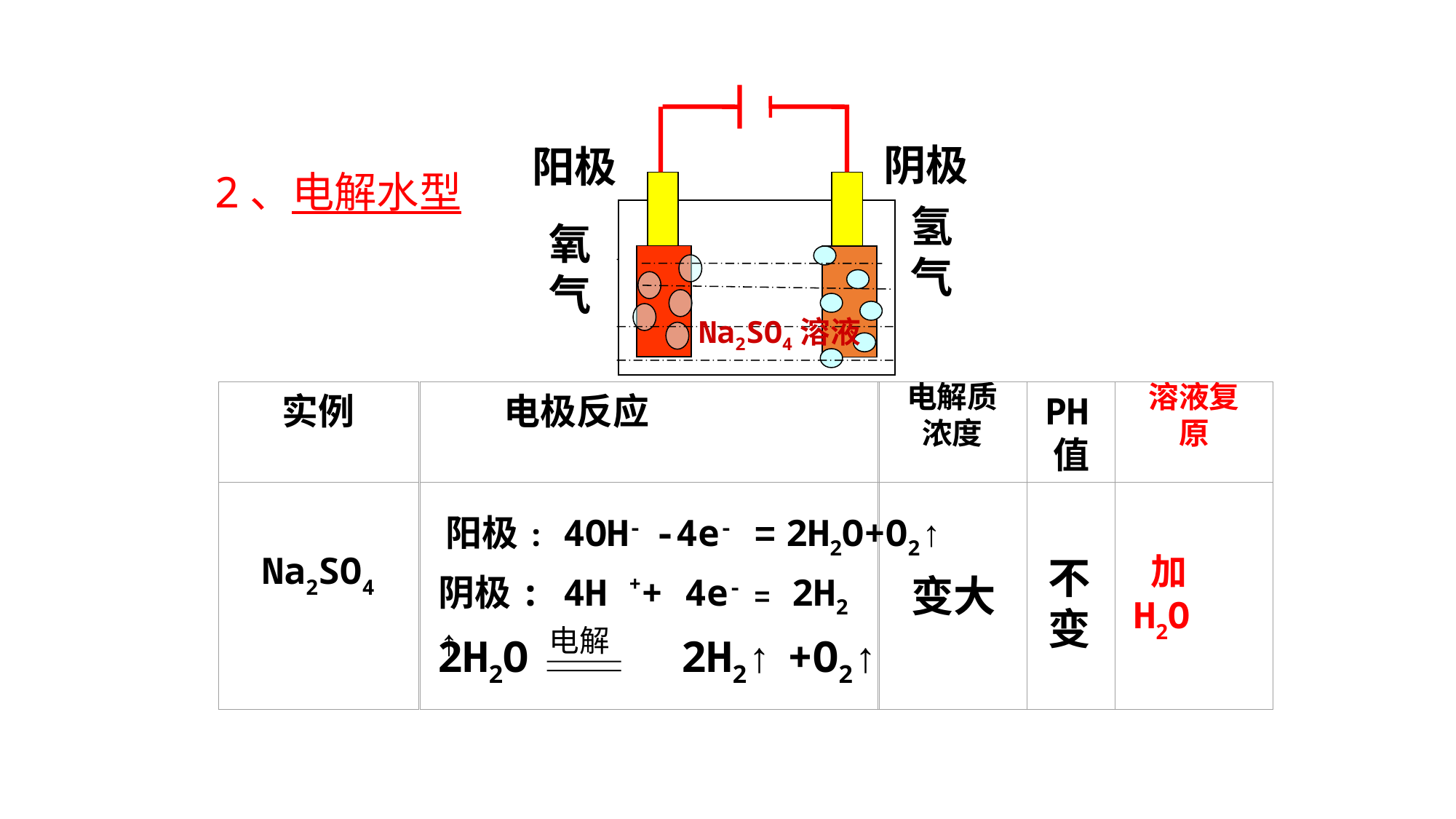

阴极
阳极
2、电解水型

氢
气

氧气

Na2SO4溶液

实例

电极反应

电解质浓度

PH值

溶液复原

Na2SO4

阳极: 4OH- -4e- = 2H2O+O2↑
 加H2O

不
变
阴极: 4H ++ 4e- = 2H2 ↑
变大
电解

2H2O      2H2↑ +O2↑